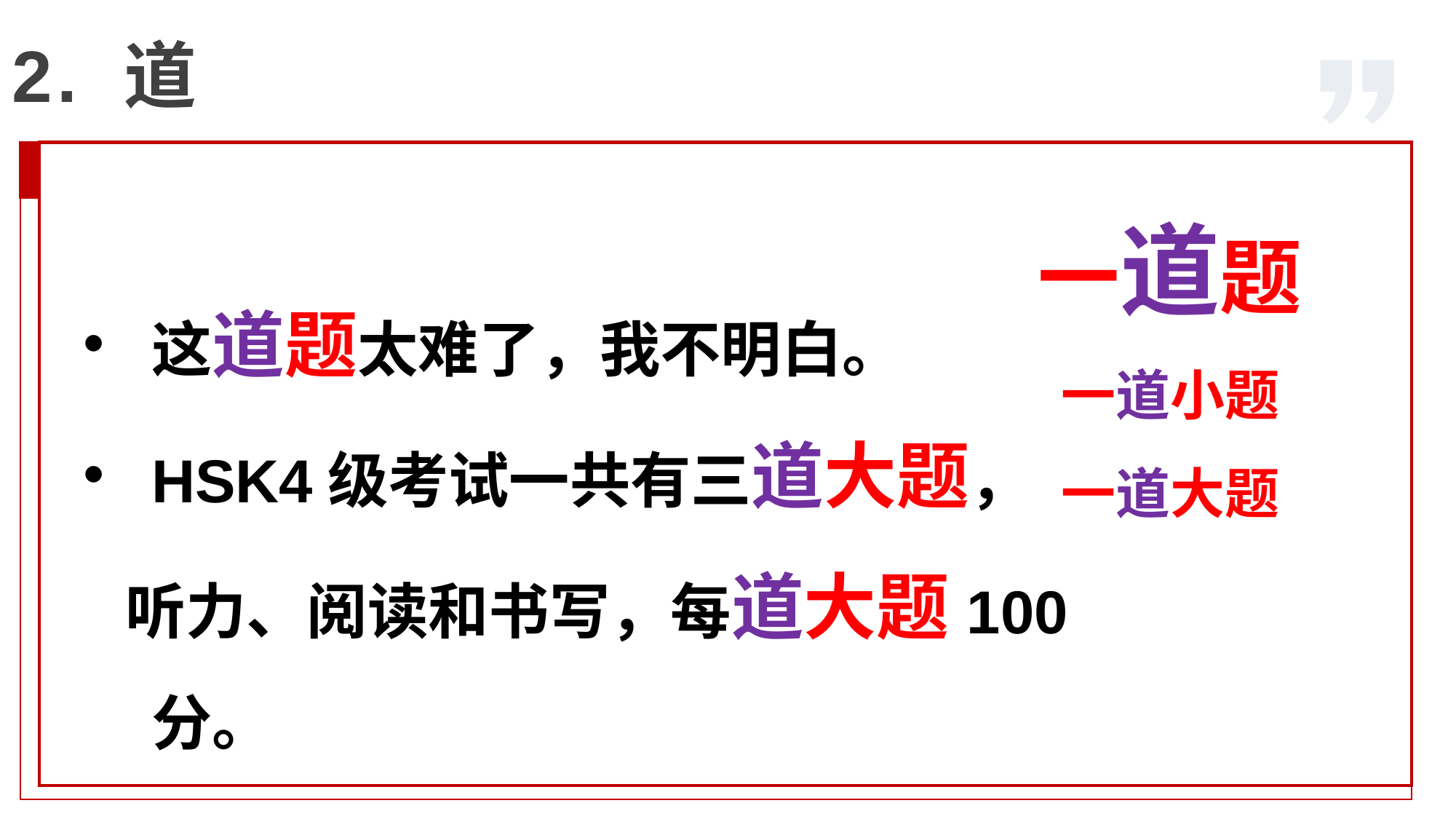

2. 道

一道题
一道小题
一道大题

这道题太难了，我不明白。
HSK4级考试一共有三道大题，
  听力、阅读和书写，每道大题100分。